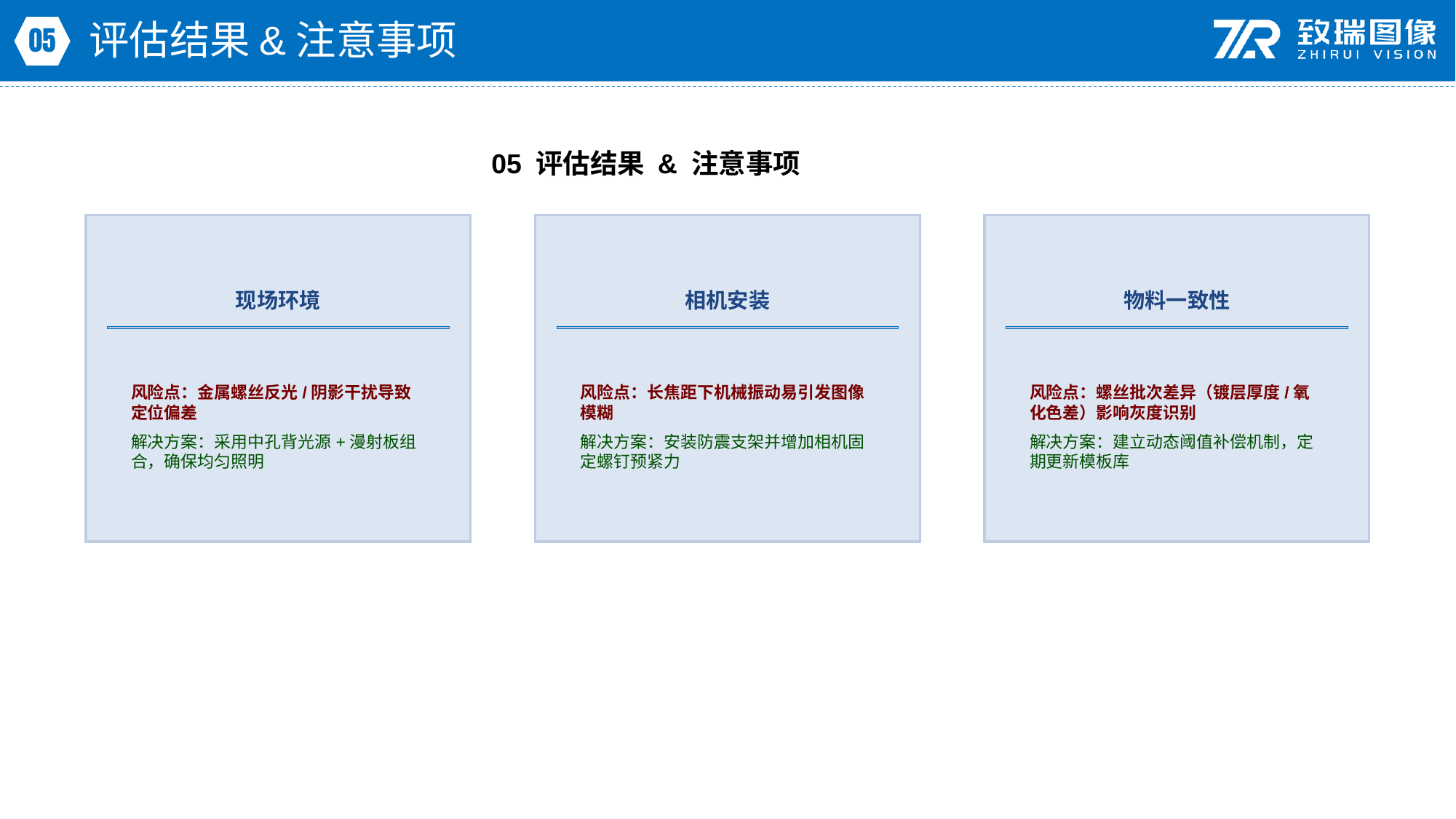

评估结果&注意事项
05

05 评估结果 & 注意事项

现场环境

相机安装

物料一致性

风险点：金属螺丝反光/阴影干扰导致定位偏差
解决方案：采用中孔背光源+漫射板组合，确保均匀照明

风险点：长焦距下机械振动易引发图像模糊
解决方案：安装防震支架并增加相机固定螺钉预紧力

风险点：螺丝批次差异（镀层厚度/氧化色差）影响灰度识别
解决方案：建立动态阈值补偿机制，定期更新模板库